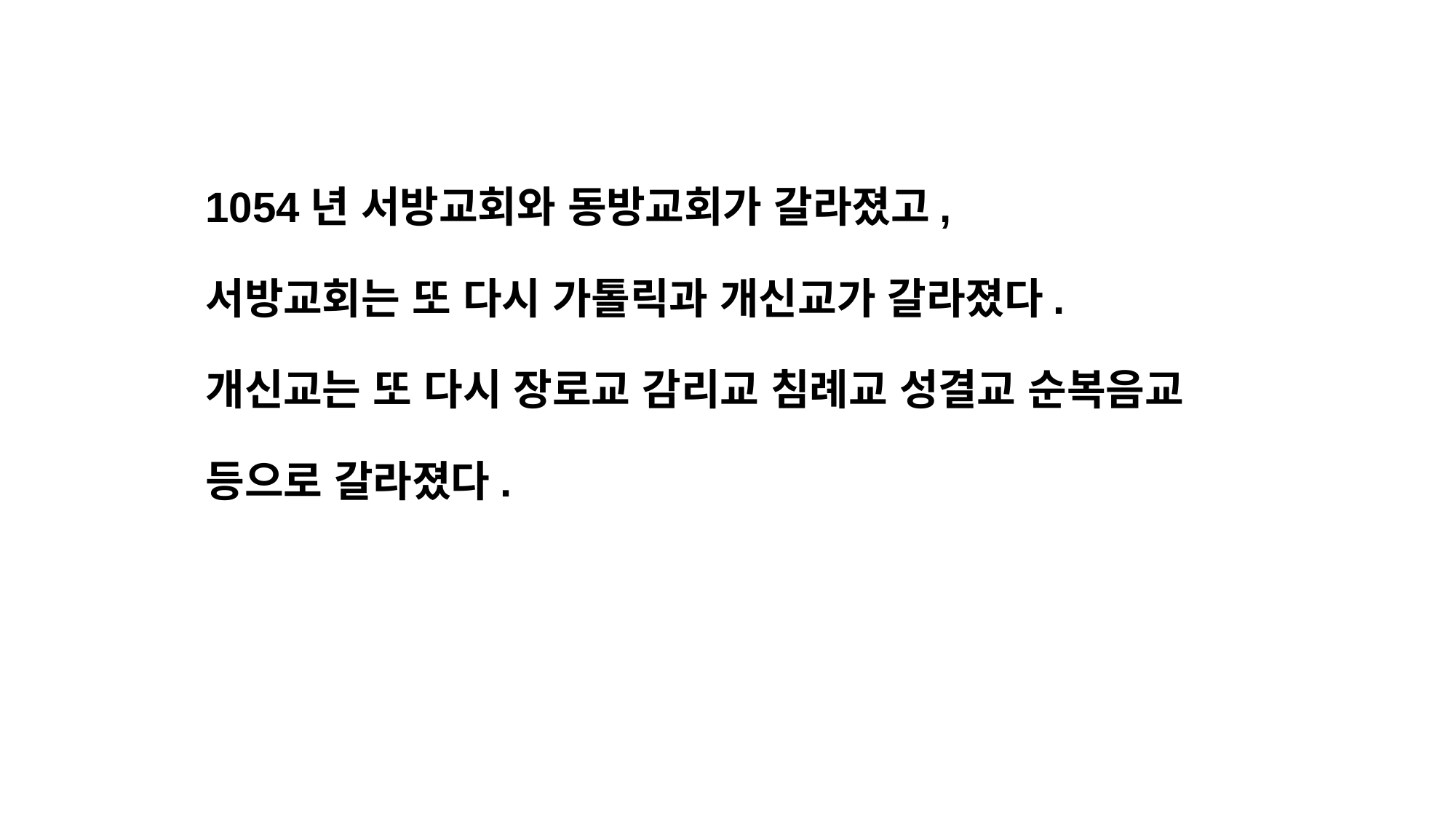

1054년 서방교회와 동방교회가 갈라졌고,
서방교회는 또 다시 가톨릭과 개신교가 갈라졌다.
개신교는 또 다시 장로교 감리교 침례교 성결교 순복음교
등으로 갈라졌다.